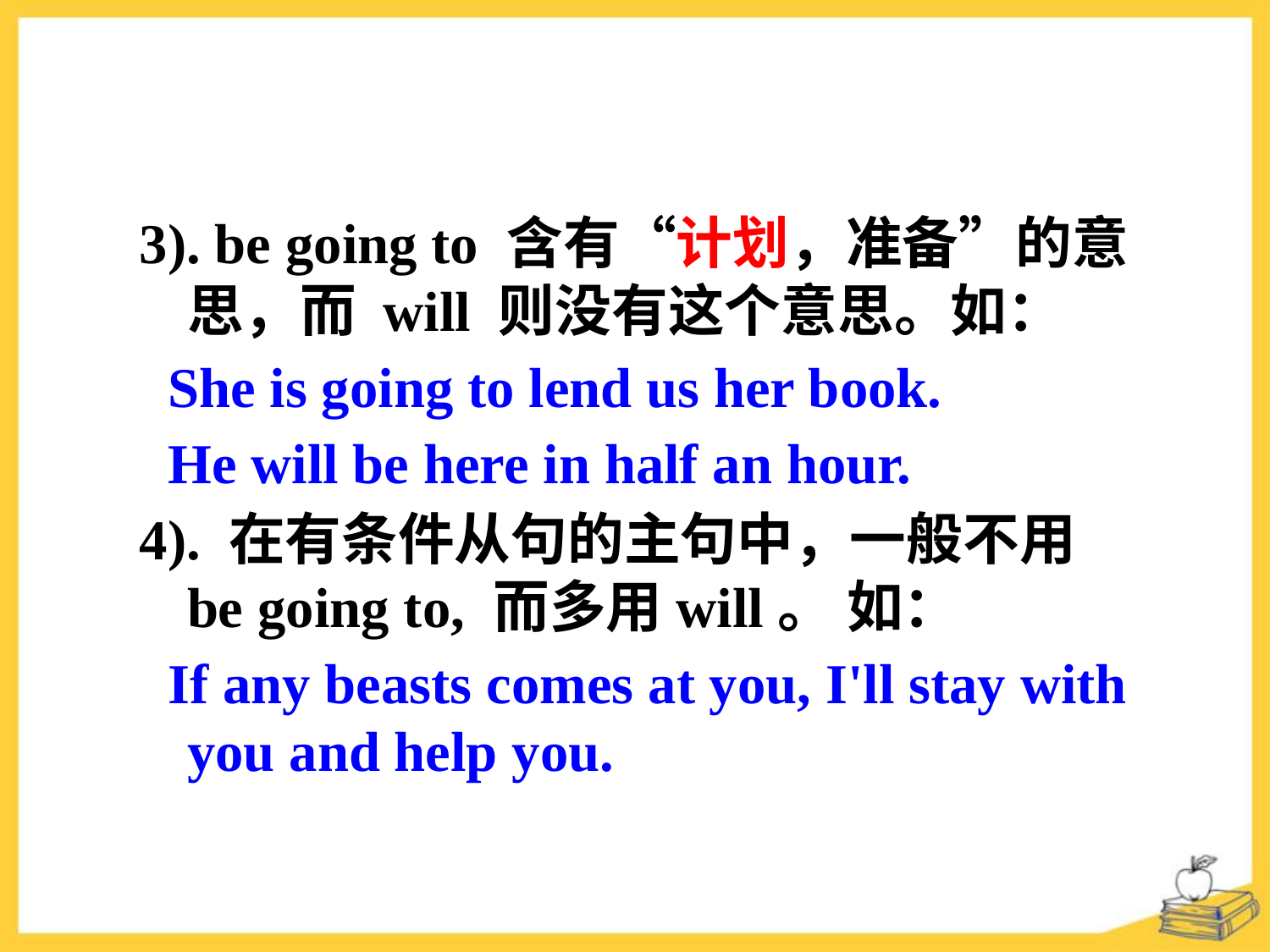

3). be going to 含有“计划，准备”的意思，而 will 则没有这个意思。如：
  She is going to lend us her book.
  He will be here in half an hour.
4). 在有条件从句的主句中，一般不用 be going to, 而多用will。 如：
  If any beasts comes at you, I'll stay with you and help you.